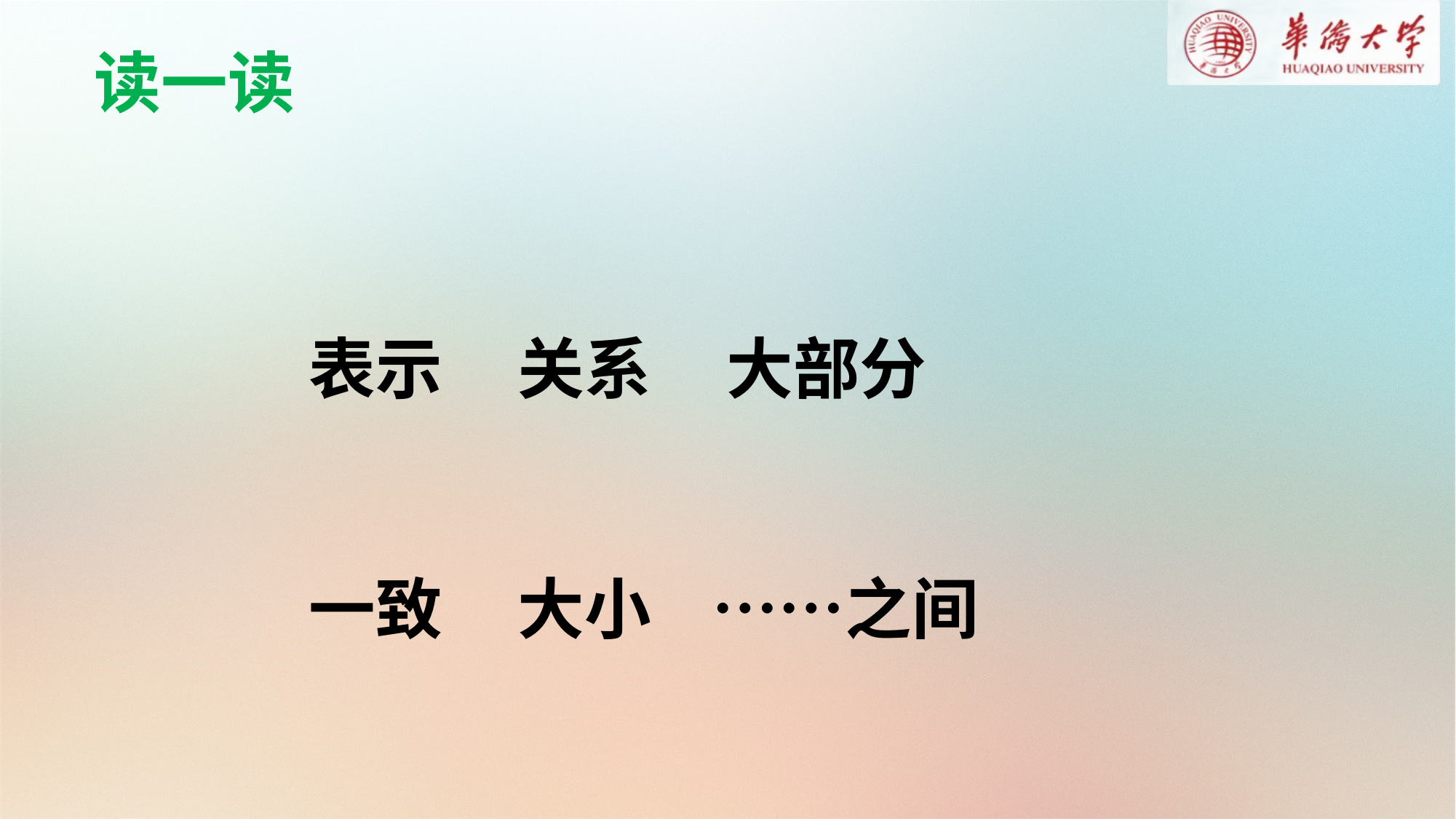

读一读
表示     关系     大部分
一致     大小    ……之间